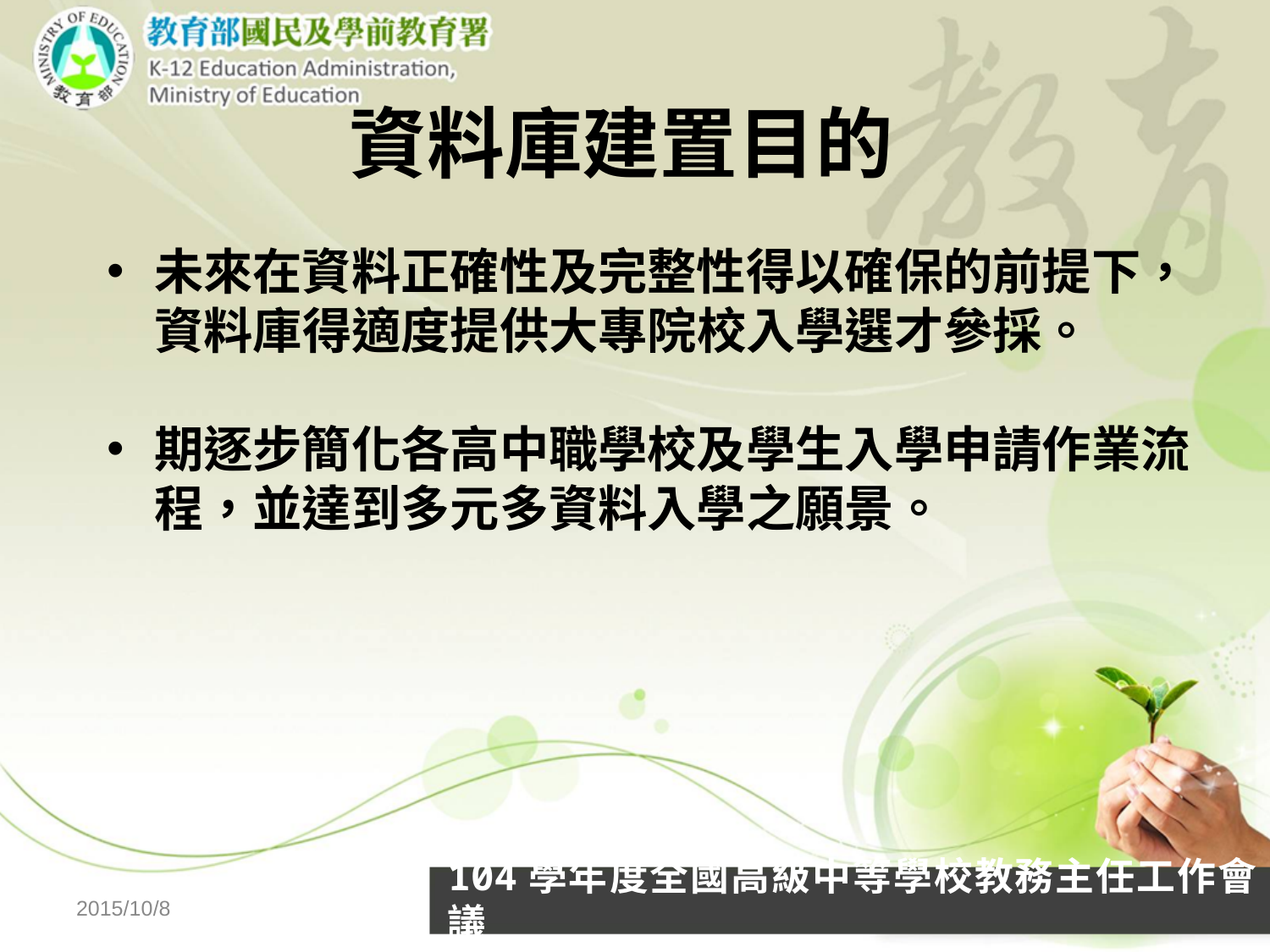

資料庫建置目的
未來在資料正確性及完整性得以確保的前提下，
資料庫得適度提供大專院校入學選才參採。

期逐步簡化各高中職學校及學生入學申請作業流程，並達到多元多資料入學之願景。
104學年度全國高級中等學校教務主任工作會議
2015/10/8
北區校長會議-1030819
4